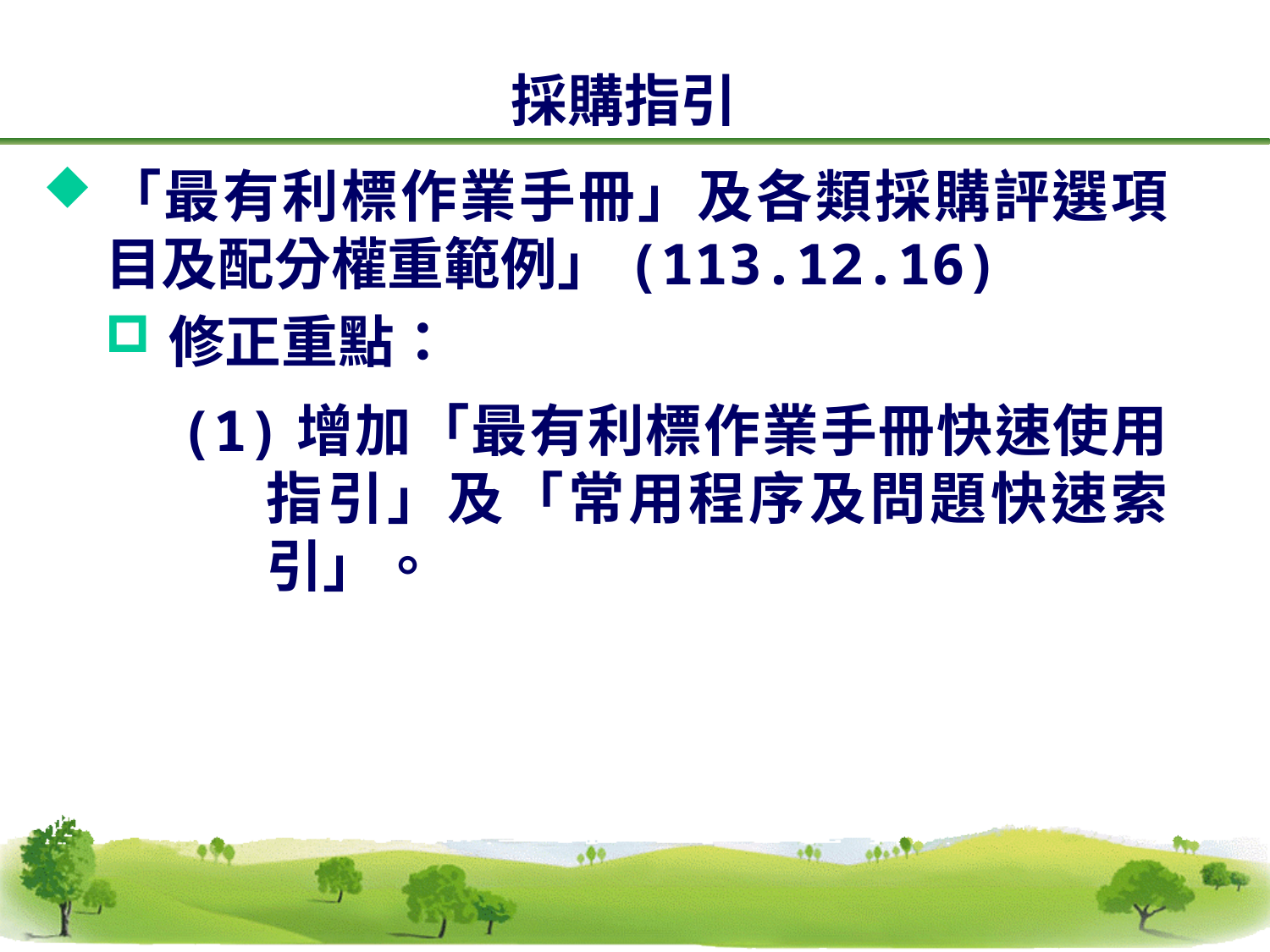

採購指引
「最有利標作業手冊」及各類採購評選項目及配分權重範例」(113.12.16)
修正重點：
(1)增加「最有利標作業手冊快速使用指引」及「常用程序及問題快速索引」。